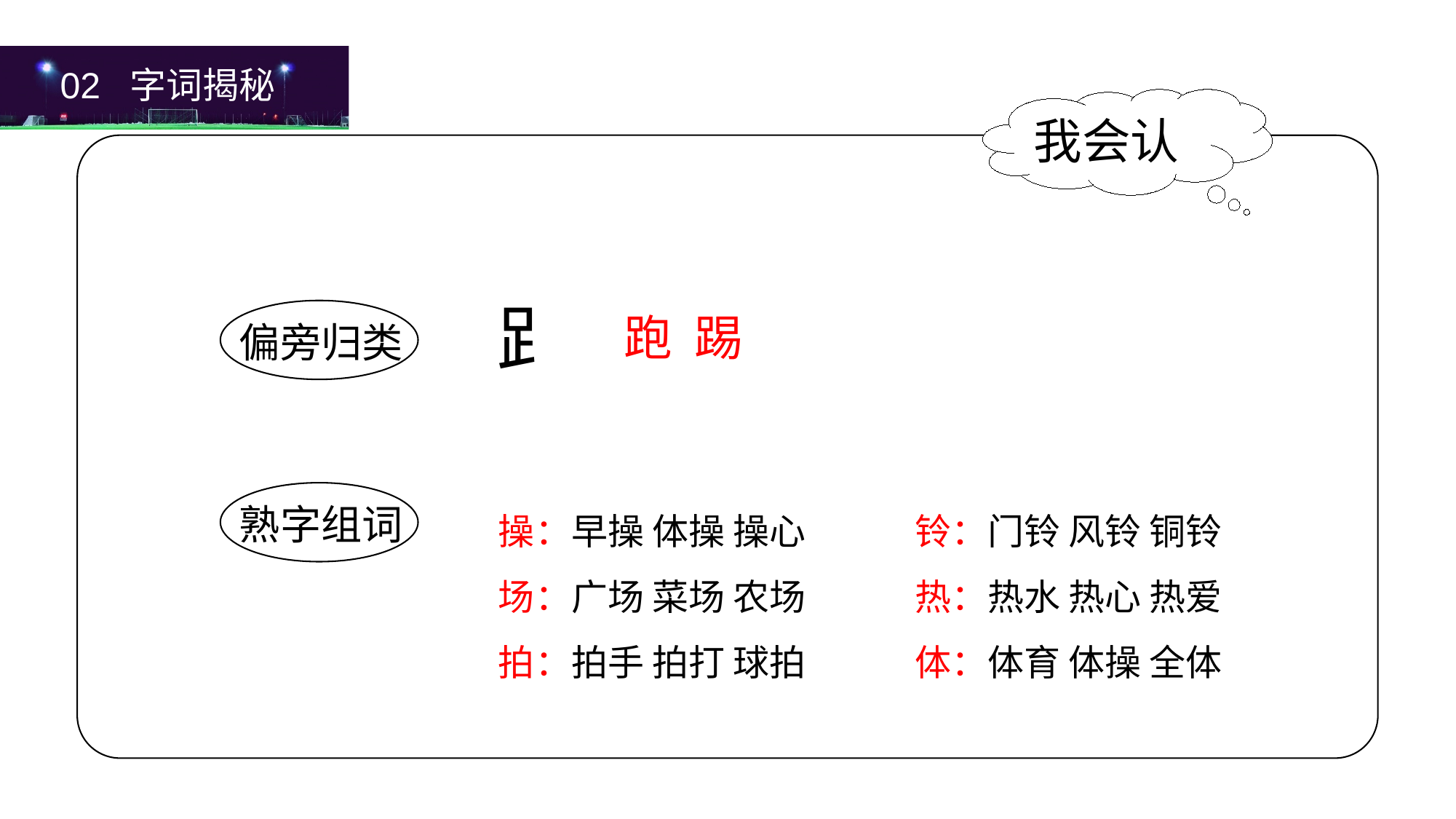

02  字词揭秘
我会认

⻊

偏旁归类
跑  踢

熟字组词
操：早操 体操 操心
场：广场 菜场 农场
拍：拍手 拍打 球拍
铃：门铃 风铃 铜铃
热：热水 热心 热爱
体：体育 体操 全体